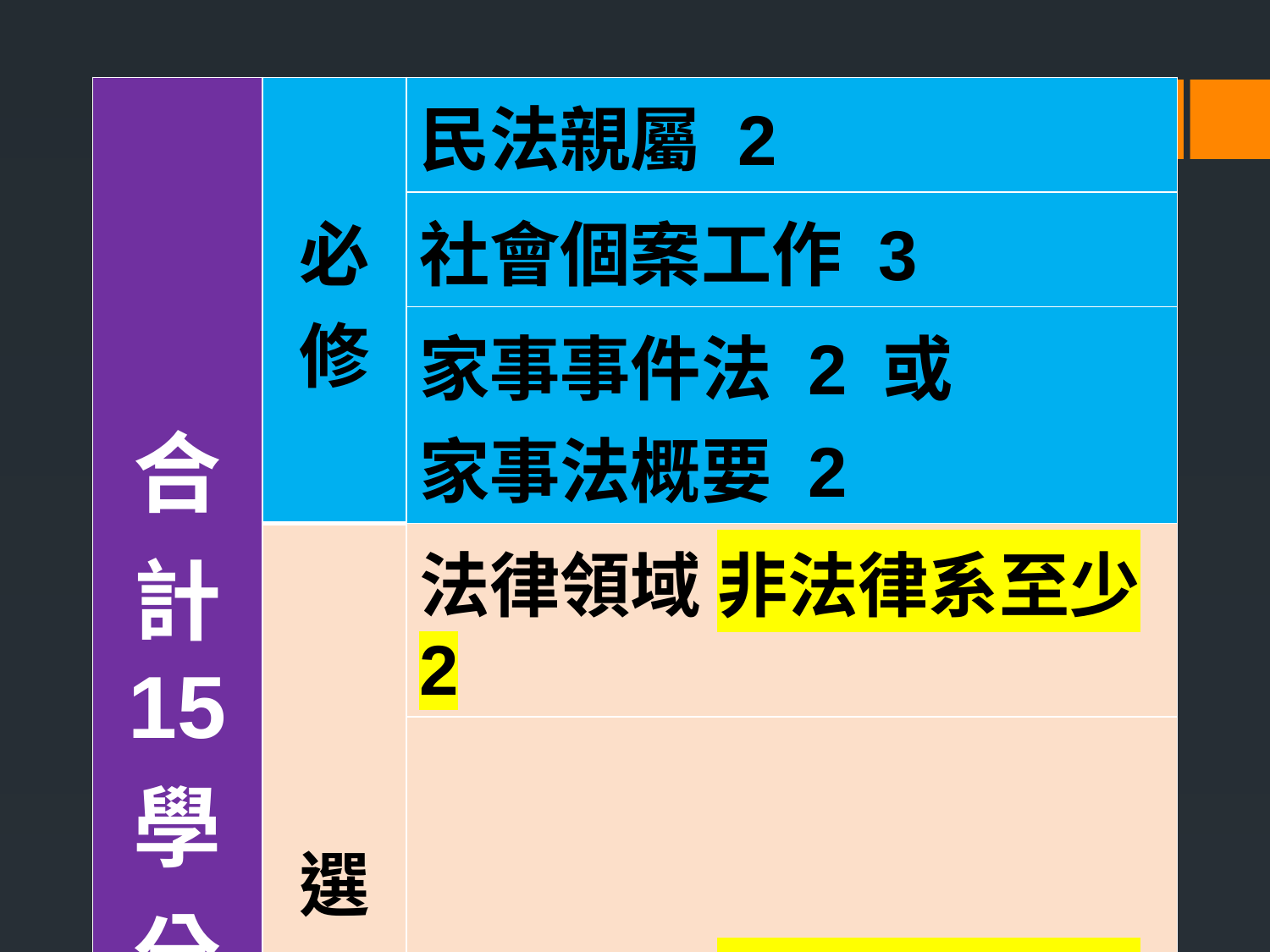

| 合 計 15 學 分 | 必 修 | 民法親屬 2 |
| --- | --- | --- |
|  |  | 社會個案工作 3 |
|  |  | 家事事件法 2 或 家事法概要 2 |
|  | 選 修 | 法律領域 非法律系至少2 |
|  |  | 社工領域 非社工系至少2 |